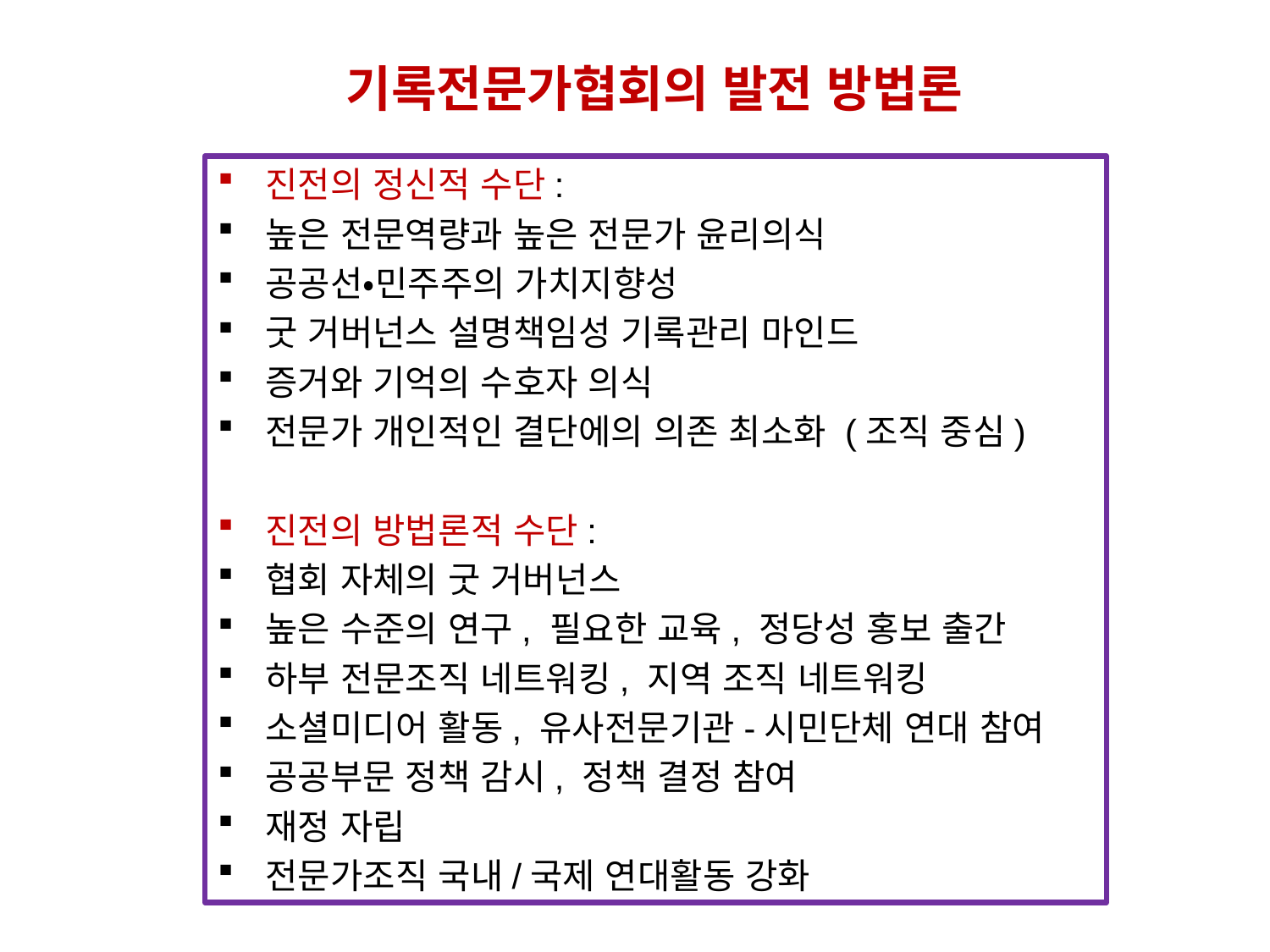

# 기록전문가협회의 발전 방법론
진전의 정신적 수단:
높은 전문역량과 높은 전문가 윤리의식
공공선•민주주의 가치지향성
굿 거버넌스 설명책임성 기록관리 마인드
증거와 기억의 수호자 의식
전문가 개인적인 결단에의 의존 최소화 (조직 중심)

진전의 방법론적 수단:
협회 자체의 굿 거버넌스
높은 수준의 연구, 필요한 교육, 정당성 홍보 출간
하부 전문조직 네트워킹, 지역 조직 네트워킹
소셜미디어 활동, 유사전문기관-시민단체 연대 참여
공공부문 정책 감시, 정책 결정 참여
재정 자립
전문가조직 국내/국제 연대활동 강화